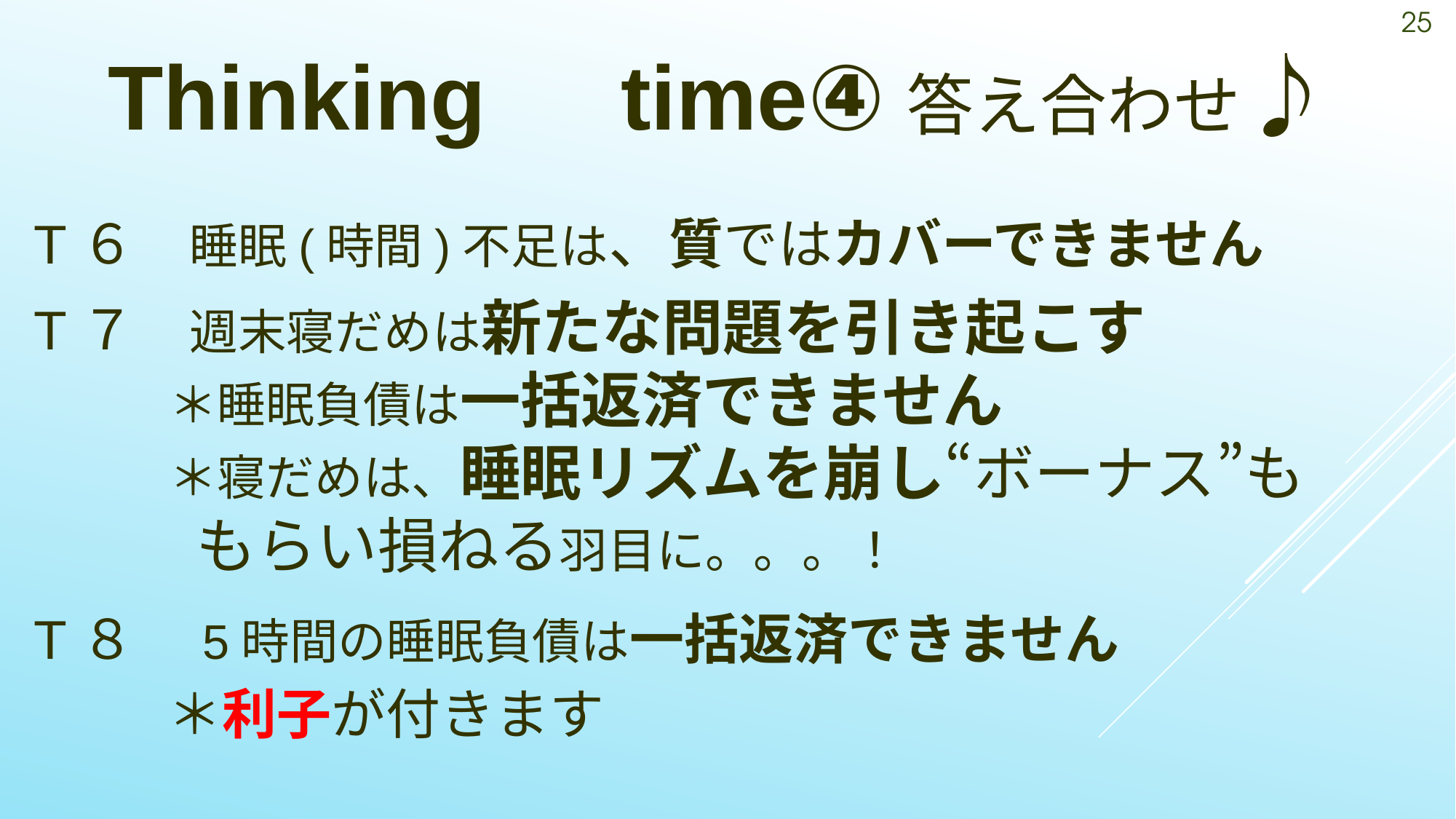

25
Thinking　time④答え合わせ♪
T６　睡眠(時間)不足は、質ではカバーできません
T７　週末寝だめは新たな問題を引き起こす
　　 ＊睡眠負債は一括返済できません
　　 ＊寝だめは、睡眠リズムを崩し“ボーナス”も
　　   もらい損ねる羽目に。。。！
T８　5時間の睡眠負債は一括返済できません
　　  ＊利子が付きます